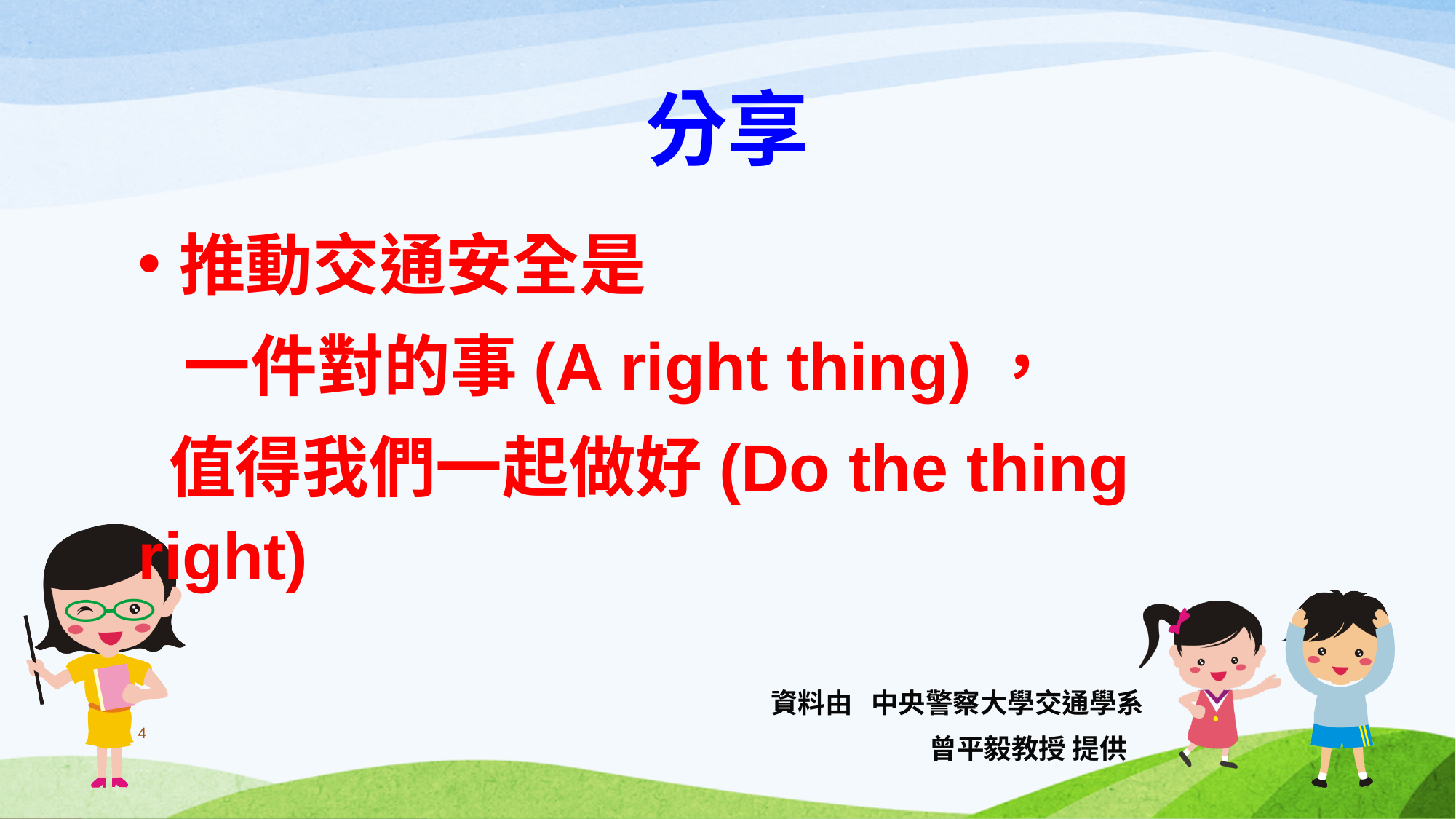

# 分享
推動交通安全是
  一件對的事(A right thing)，
 值得我們一起做好(Do the thing right)

資料由   中央警察大學交通學系
4
曾平毅教授 提供